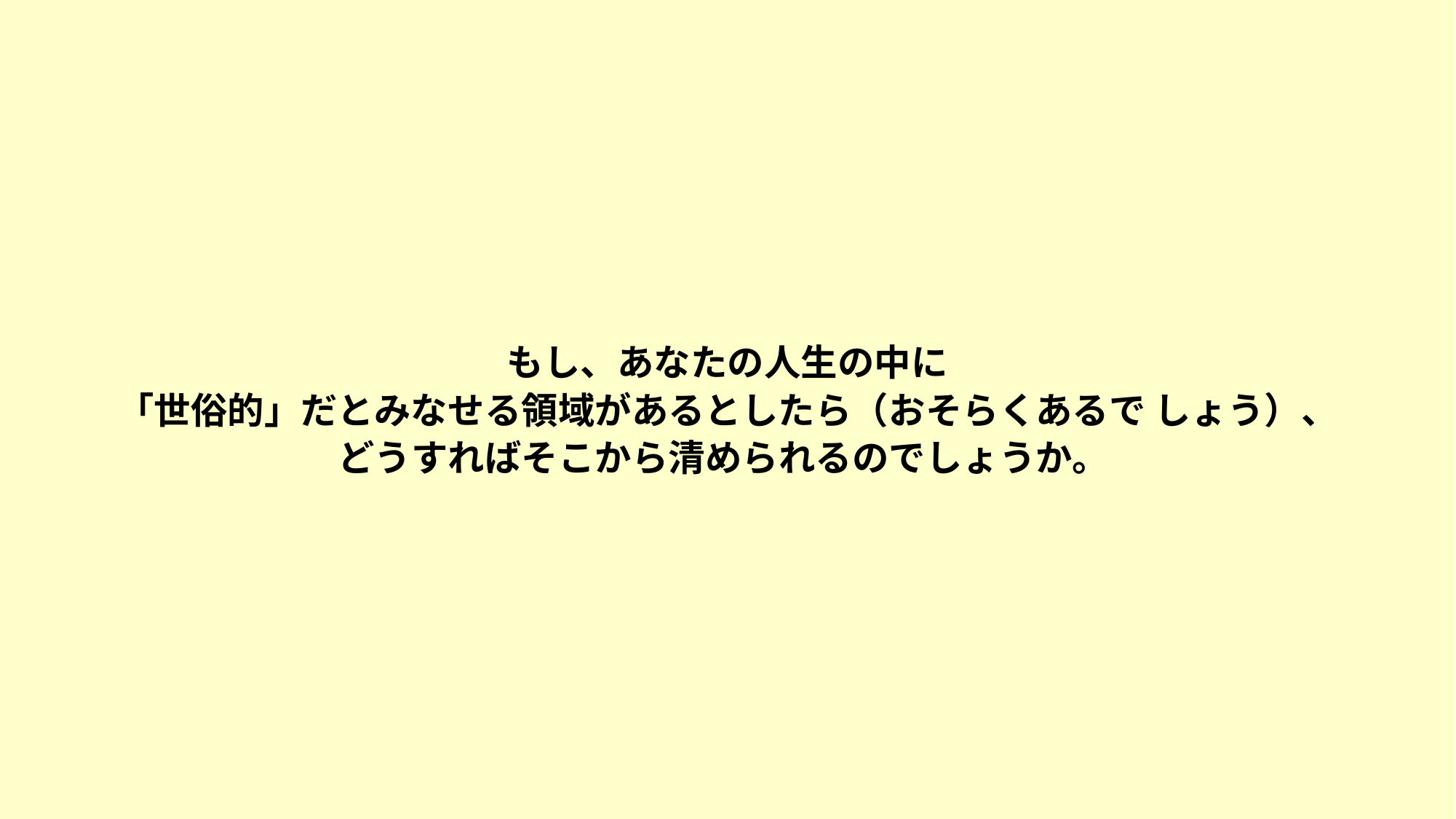

# もし、あなたの人生の中に 「世俗的」だとみなせる領域があるとしたら（おそらくあるで しょう）、 どうすればそこから清められるのでしょうか。